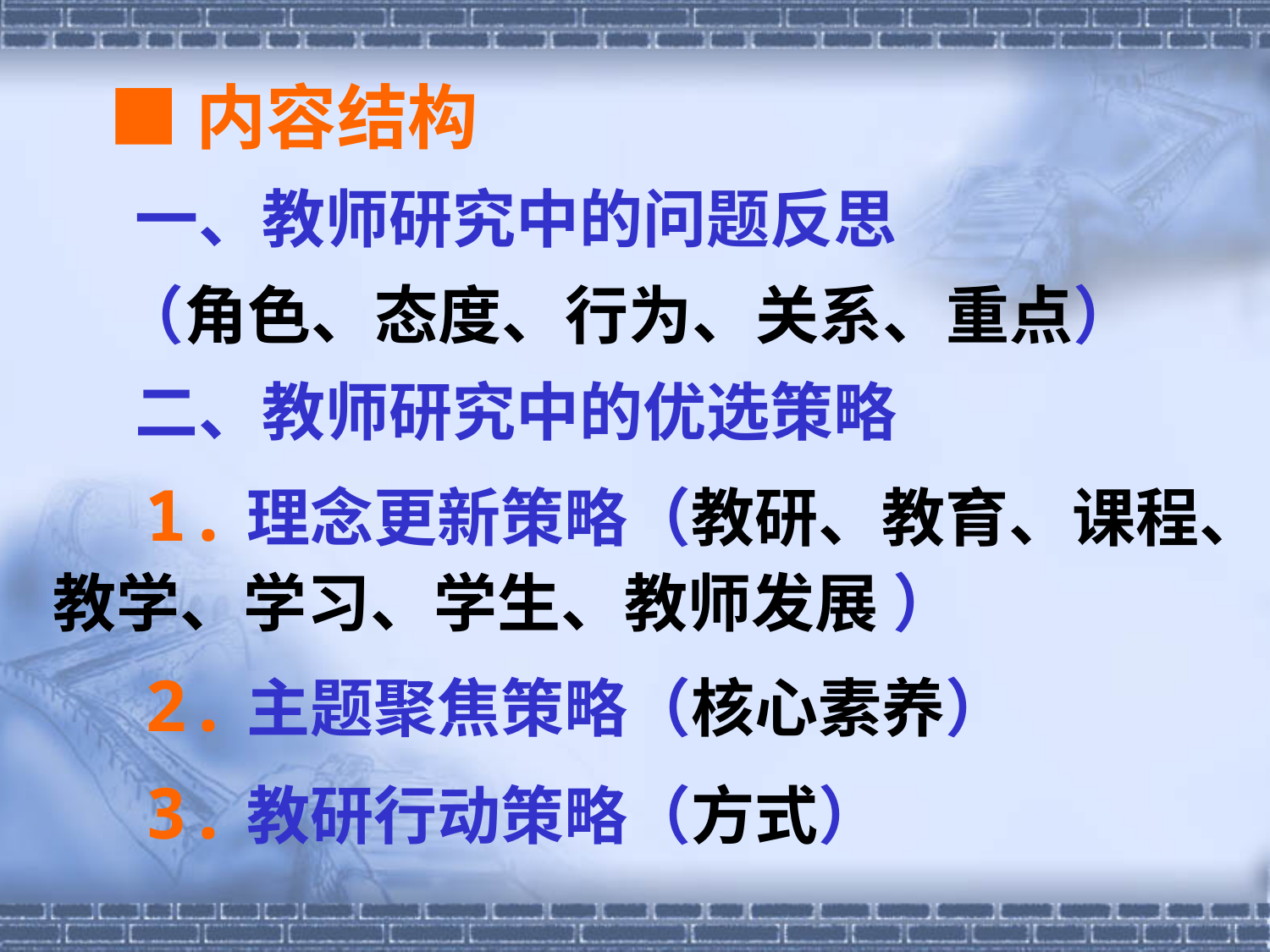

■内容结构
        一、教师研究中的问题反思
       （角色、态度、行为、关系、重点）
        二、教师研究中的优选策略
        1.理念更新策略（教研、教育、课程、教学、学习、学生、教师发展 ）
        2.主题聚焦策略（核心素养）
        3.教研行动策略（方式）